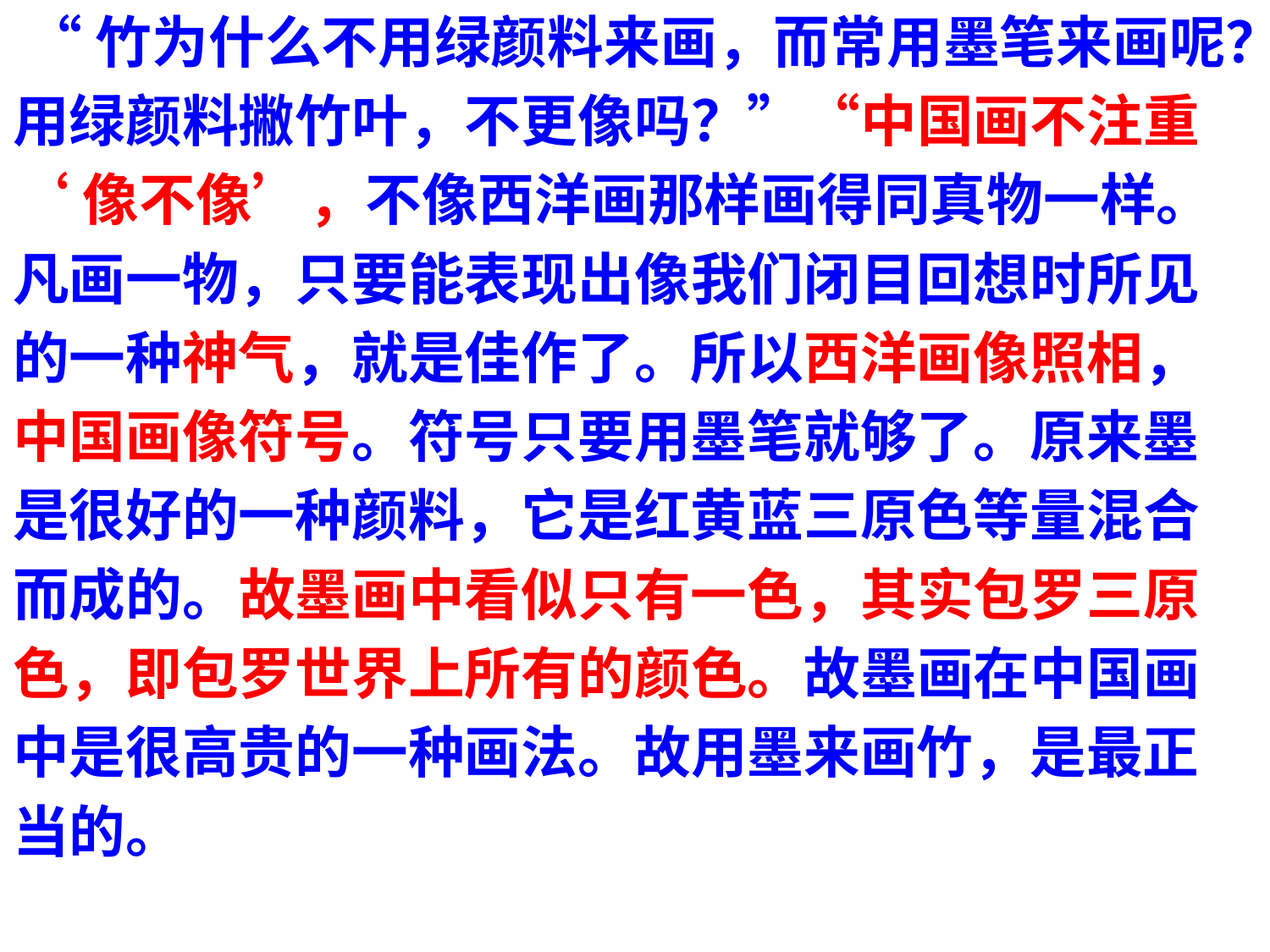

“竹为什么不用绿颜料来画，而常用墨笔来画呢？
用绿颜料撇竹叶，不更像吗？”“中国画不注重
‘像不像’，不像西洋画那样画得同真物一样。
凡画一物，只要能表现出像我们闭目回想时所见
的一种神气，就是佳作了。所以西洋画像照相，
中国画像符号。符号只要用墨笔就够了。原来墨
是很好的一种颜料，它是红黄蓝三原色等量混合
而成的。故墨画中看似只有一色，其实包罗三原
色，即包罗世界上所有的颜色。故墨画在中国画
中是很高贵的一种画法。故用墨来画竹，是最正
当的。